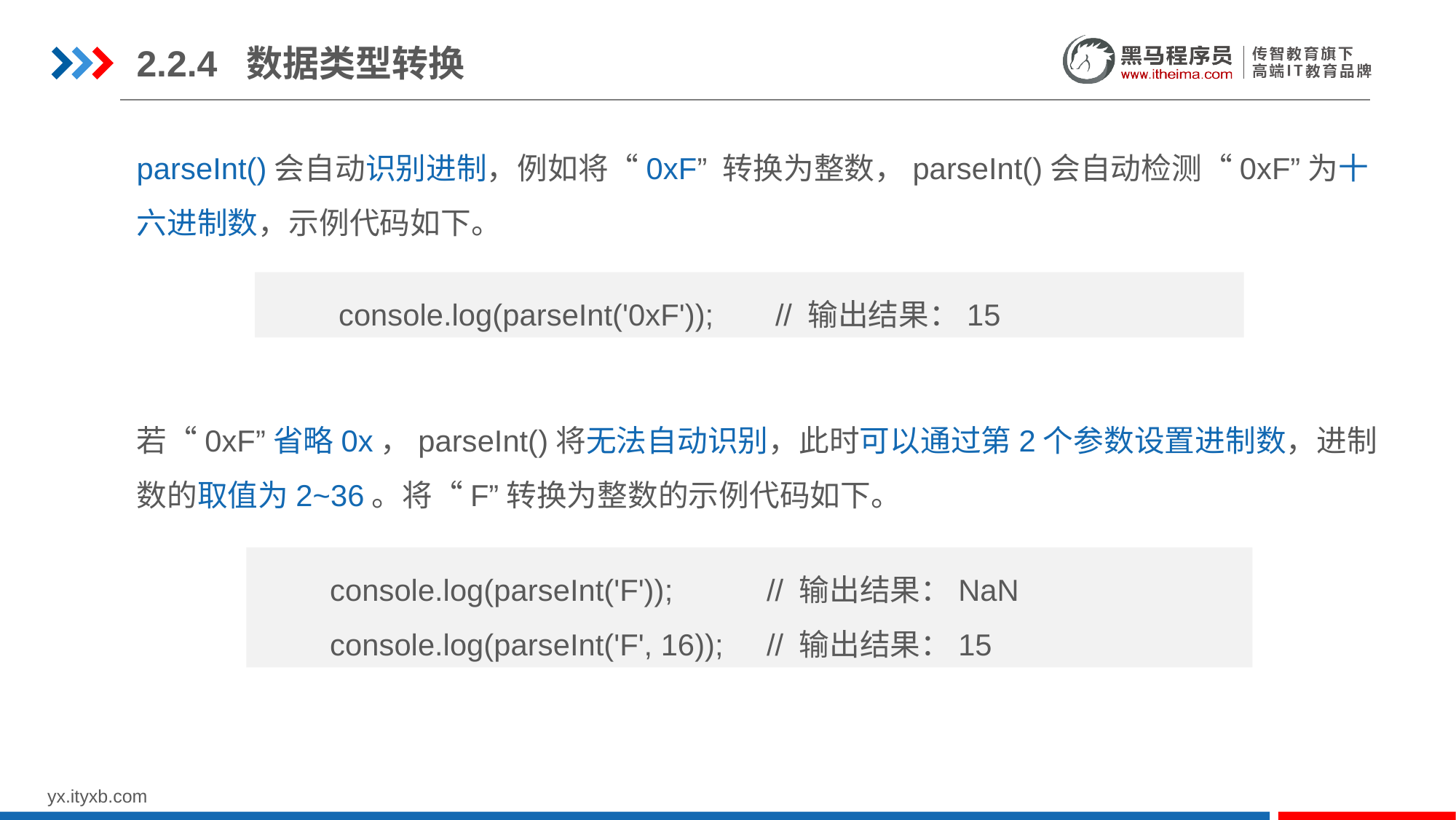

2.2.4  数据类型转换
parseInt()会自动识别进制，例如将“0xF” 转换为整数，parseInt()会自动检测“0xF”为十六进制数，示例代码如下。
console.log(parseInt('0xF'));  	// 输出结果：15
若“0xF”省略0x，parseInt()将无法自动识别，此时可以通过第2个参数设置进制数，进制数的取值为2~36。将“F”转换为整数的示例代码如下。
console.log(parseInt('F'));     	// 输出结果：NaN
console.log(parseInt('F', 16));     	// 输出结果：15